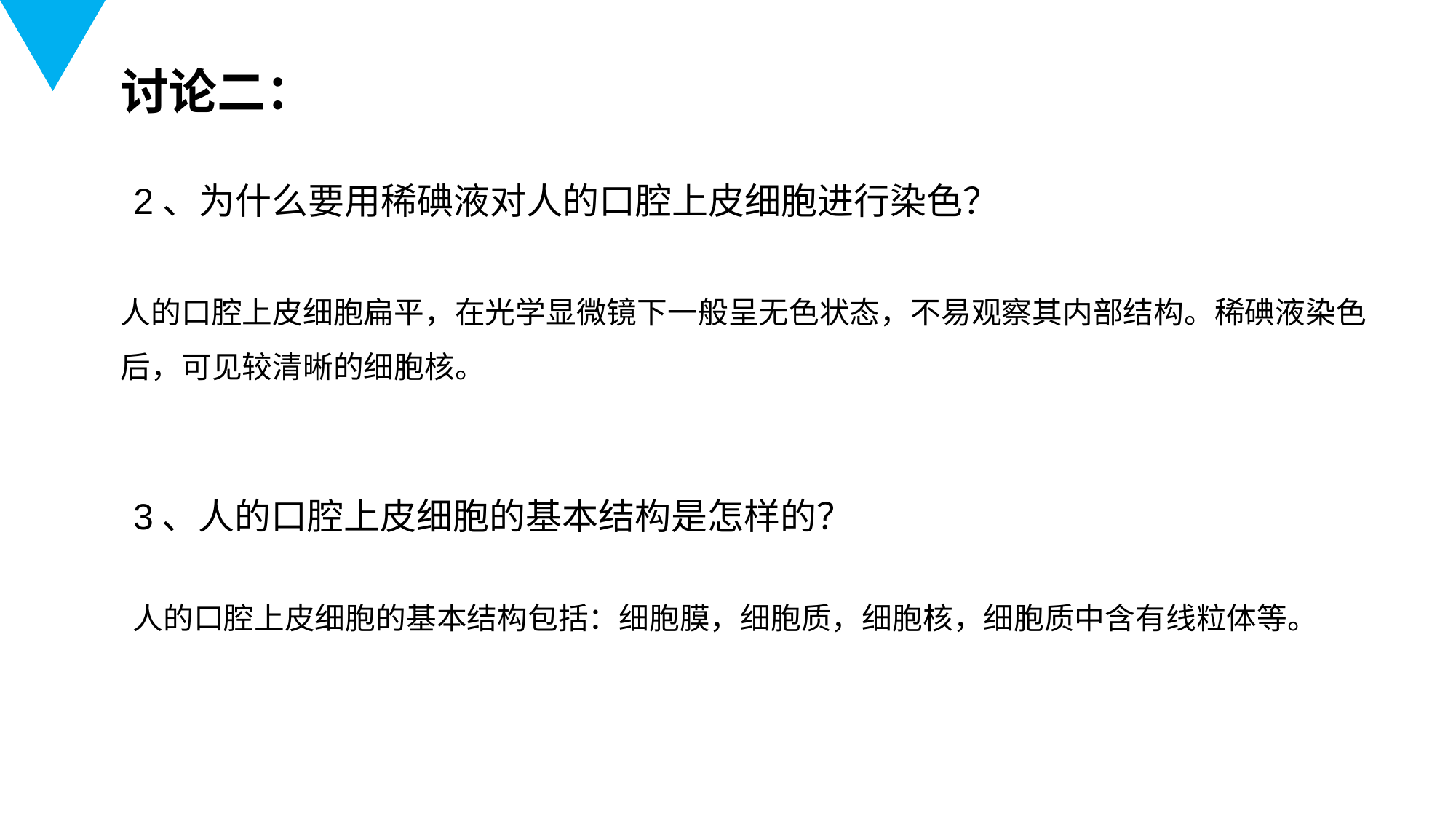

讨论二：
2、为什么要用稀碘液对人的口腔上皮细胞进行染色？
人的口腔上皮细胞扁平，在光学显微镜下一般呈无色状态，不易观察其内部结构。稀碘液染色后，可见较清晰的细胞核。

3、人的口腔上皮细胞的基本结构是怎样的？
     人的口腔上皮细胞的基本结构包括：细胞膜，细胞质，细胞核，细胞质中含有线粒体等。